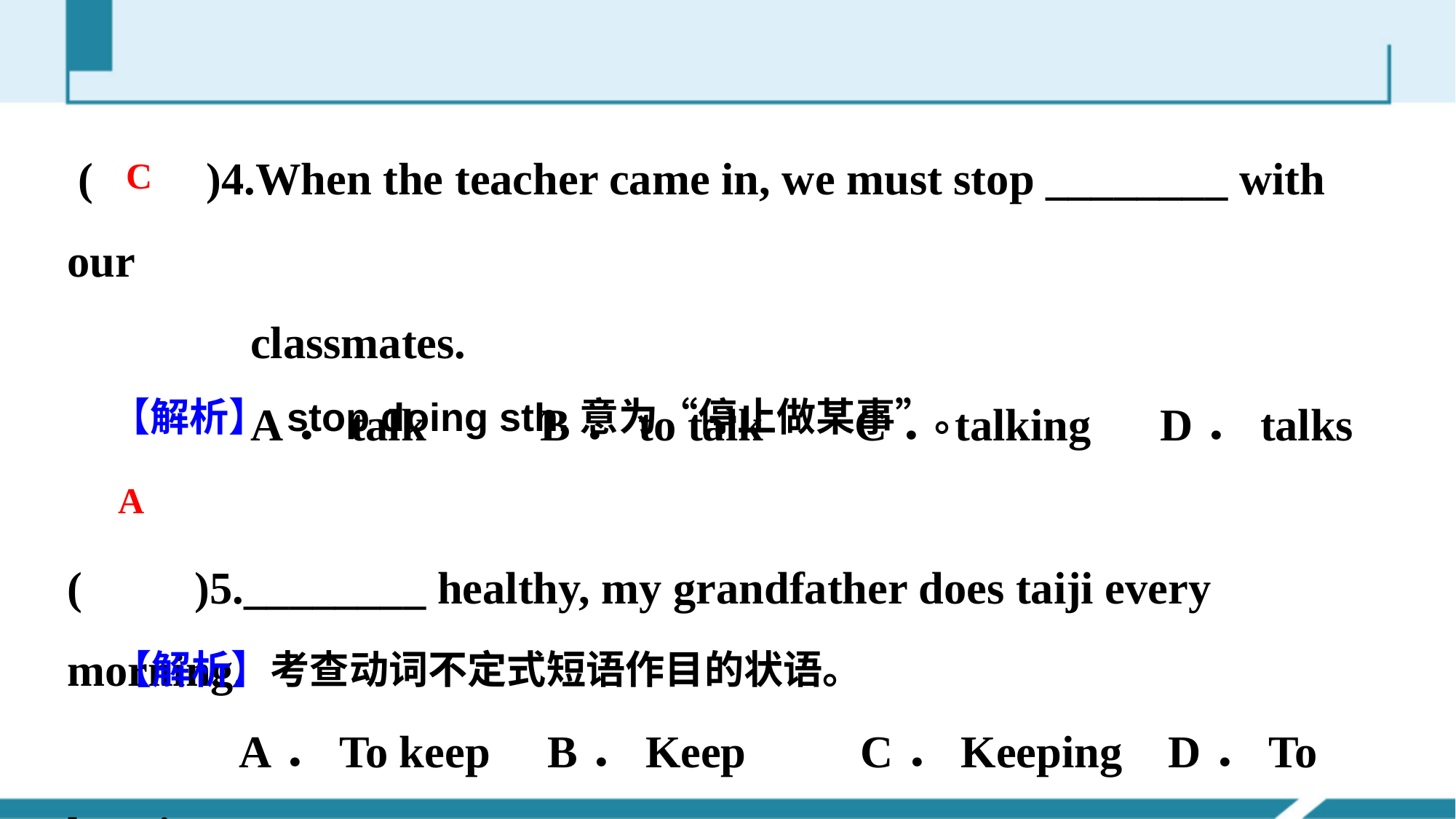

(　　)4.When the teacher came in, we must stop ________ with our
                classmates.
                A．talk          B．to talk        C．talking      D．talks

(　　)5.________ healthy, my grandfather does taiji every morning.
               A．To keep     B．Keep          C．Keeping    D．To keeping
C
【解析】 stop doing sth.意为“停止做某事”。
A
【解析】考查动词不定式短语作目的状语。